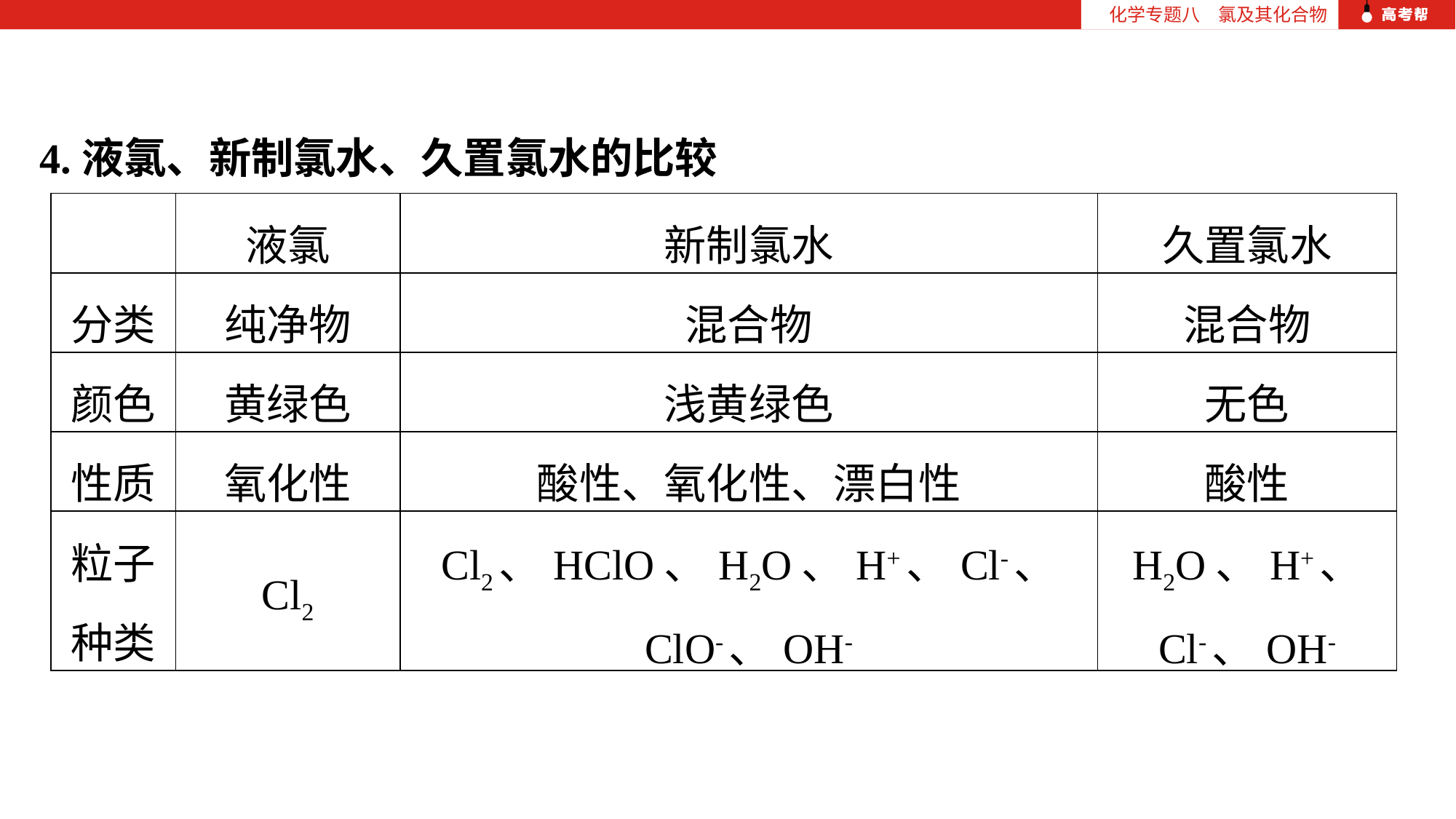

化学专题八　氯及其化合物

4.液氯、新制氯水、久置氯水的比较
|  | 液氯 | 新制氯水 | 久置氯水 |
| --- | --- | --- | --- |
| 分类 | 纯净物 | 混合物 | 混合物 |
| 颜色 | 黄绿色 | 浅黄绿色 | 无色 |
| 性质 | 氧化性 | 酸性、氧化性、漂白性 | 酸性 |
| 粒子 种类 | Cl2 | Cl2、HClO、H2O、H+、Cl-、 ClO-、OH- | H2O、H+、 Cl-、OH- |